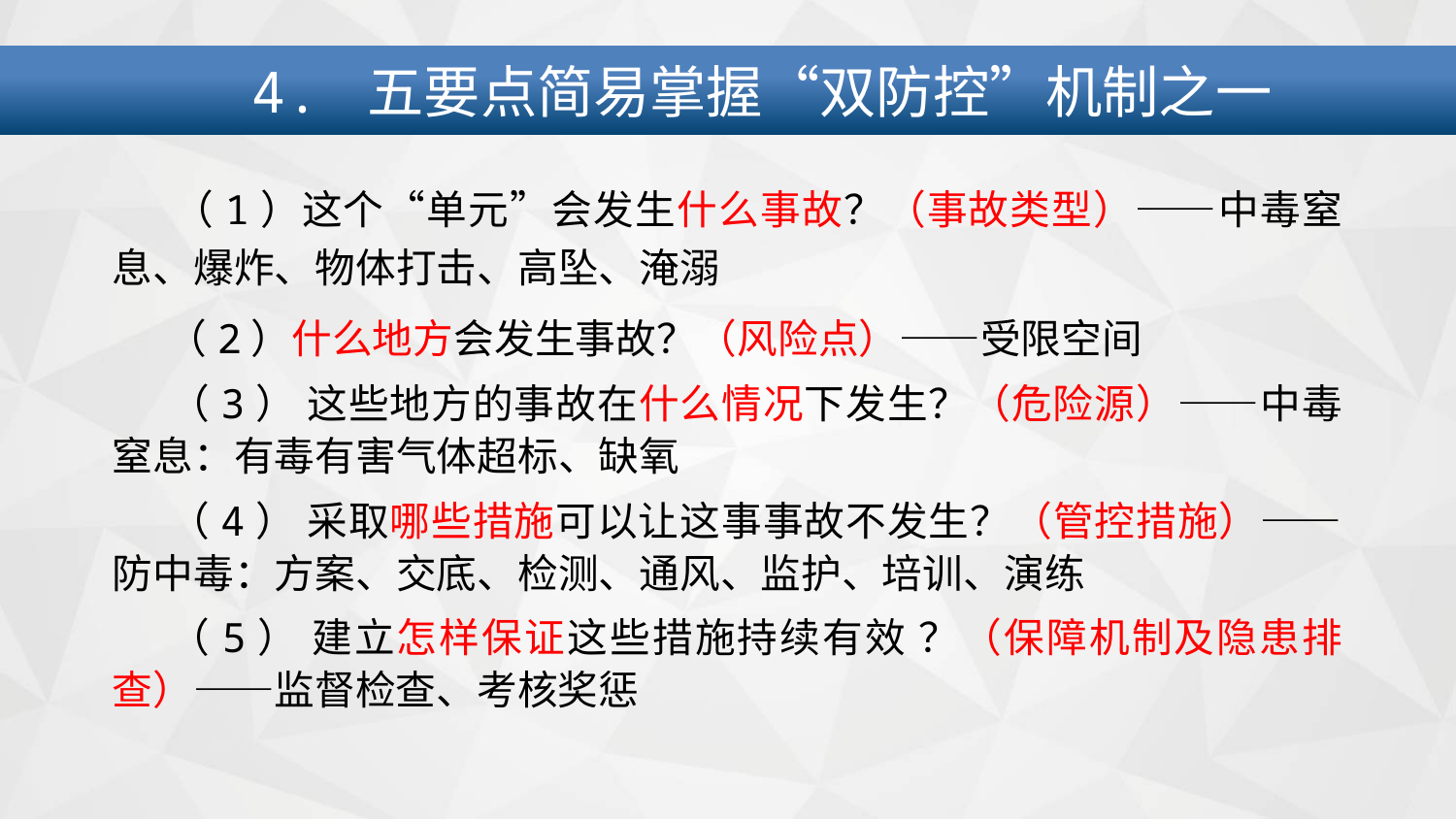

4. 五要点简易掌握“双防控”机制之一
     （1）这个“单元”会发生什么事故？（事故类型）——中毒窒息、爆炸、物体打击、高坠、淹溺
     （2）什么地方会发生事故？（风险点）——受限空间
（3） 这些地方的事故在什么情况下发生？（危险源）——中毒窒息：有毒有害气体超标、缺氧
（4） 采取哪些措施可以让这事事故不发生？（管控措施）——防中毒：方案、交底、检测、通风、监护、培训、演练
（5） 建立怎样保证这些措施持续有效 ？（保障机制及隐患排查）——监督检查、考核奖惩